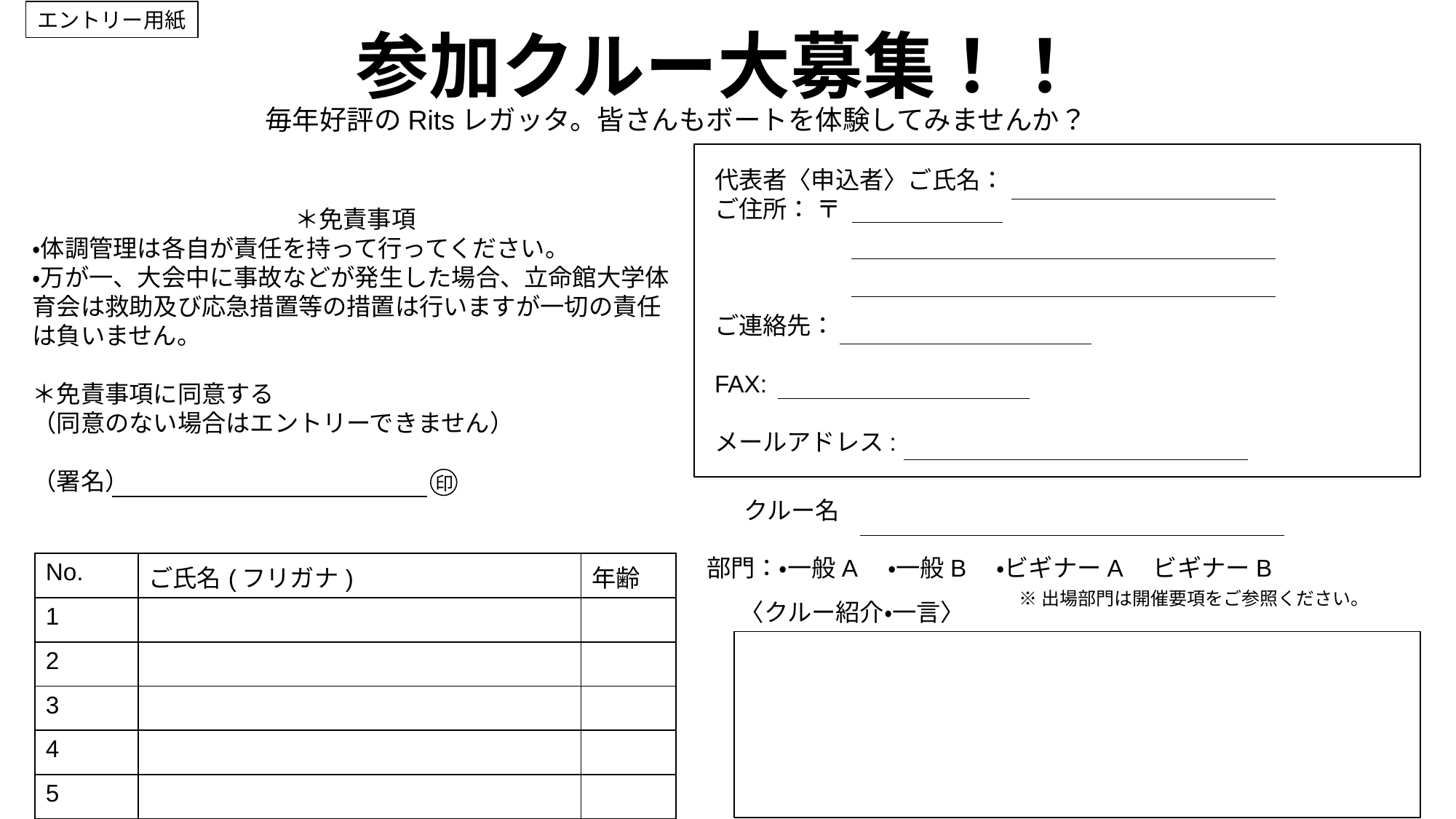

エントリー用紙

参加クルー大募集！！
毎年好評のRitsレガッタ。皆さんもボートを体験してみませんか？

代表者〈申込者〉ご氏名：
ご住所： 〒

ご連絡先：

FAX:

メールアドレス:

＊免責事項
・体調管理は各自が責任を持って行ってください。
・万が一、大会中に事故などが発生した場合、立命館大学体育会は救助及び応急措置等の措置は行いますが一切の責任は負いません。

＊免責事項に同意する
（同意のない場合はエントリーできません）

（署名）
印

クルー名
部門：・一般A　・一般B　・ビギナーA　ビギナーB
| No. | ご氏名(フリガナ) | 年齢 |
| --- | --- | --- |
| 1 |  |  |
| 2 |  |  |
| 3 |  |  |
| 4 |  |  |
| 5 |  |  |
※出場部門は開催要項をご参照ください。
〈クルー紹介・一言〉